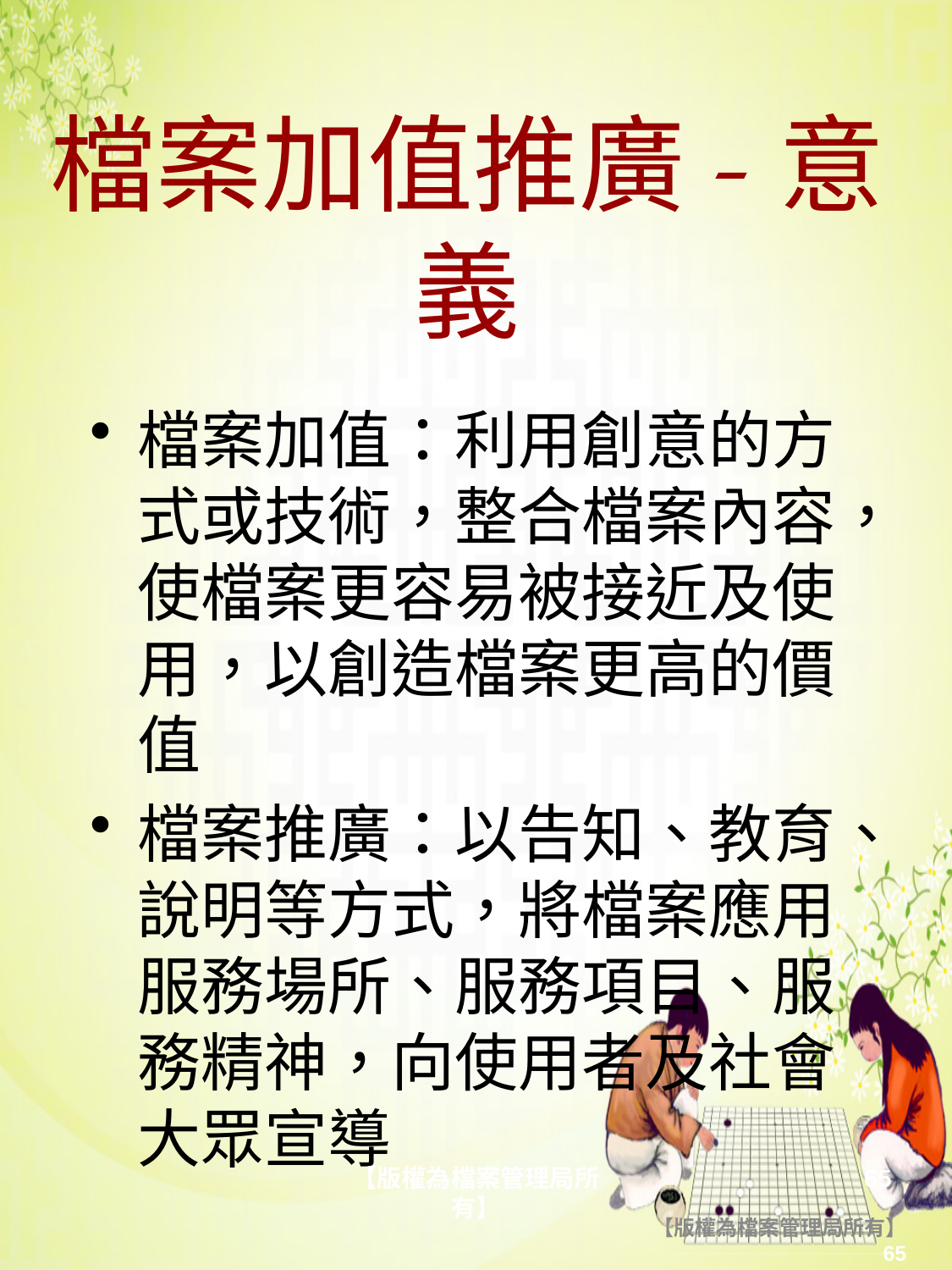

# 檔案加值推廣-意義

檔案加值：利用創意的方式或技術，整合檔案內容，使檔案更容易被接近及使用，以創造檔案更高的價值
檔案推廣：以告知、教育、說明等方式，將檔案應用服務場所、服務項目、服務精神，向使用者及社會大眾宣導
【版權為檔案管理局所有】
65
【版權為檔案管理局所有】
65